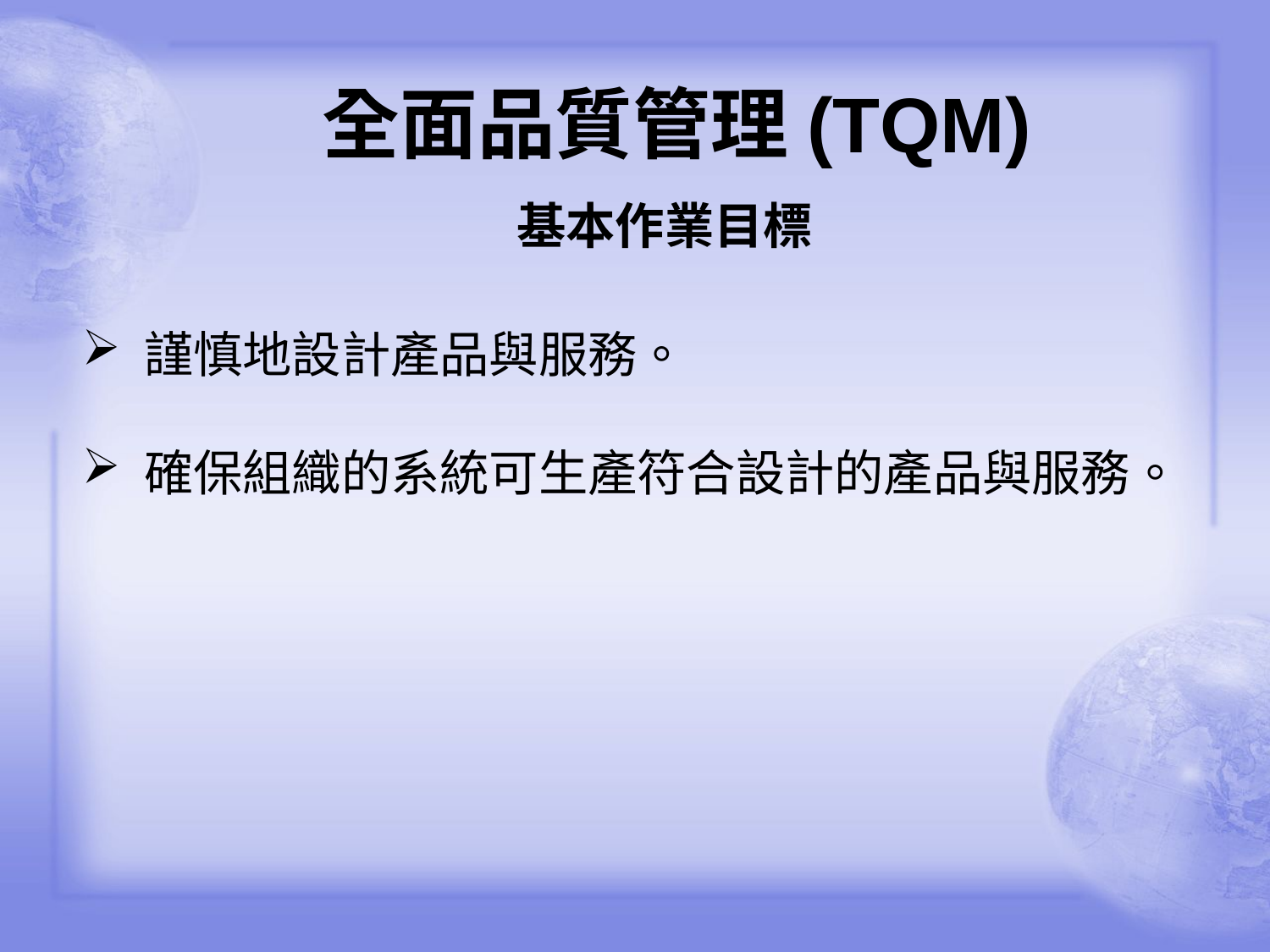

全面品質管理(TQM)
基本作業目標
 謹慎地設計產品與服務。

 確保組織的系統可生產符合設計的產品與服務。